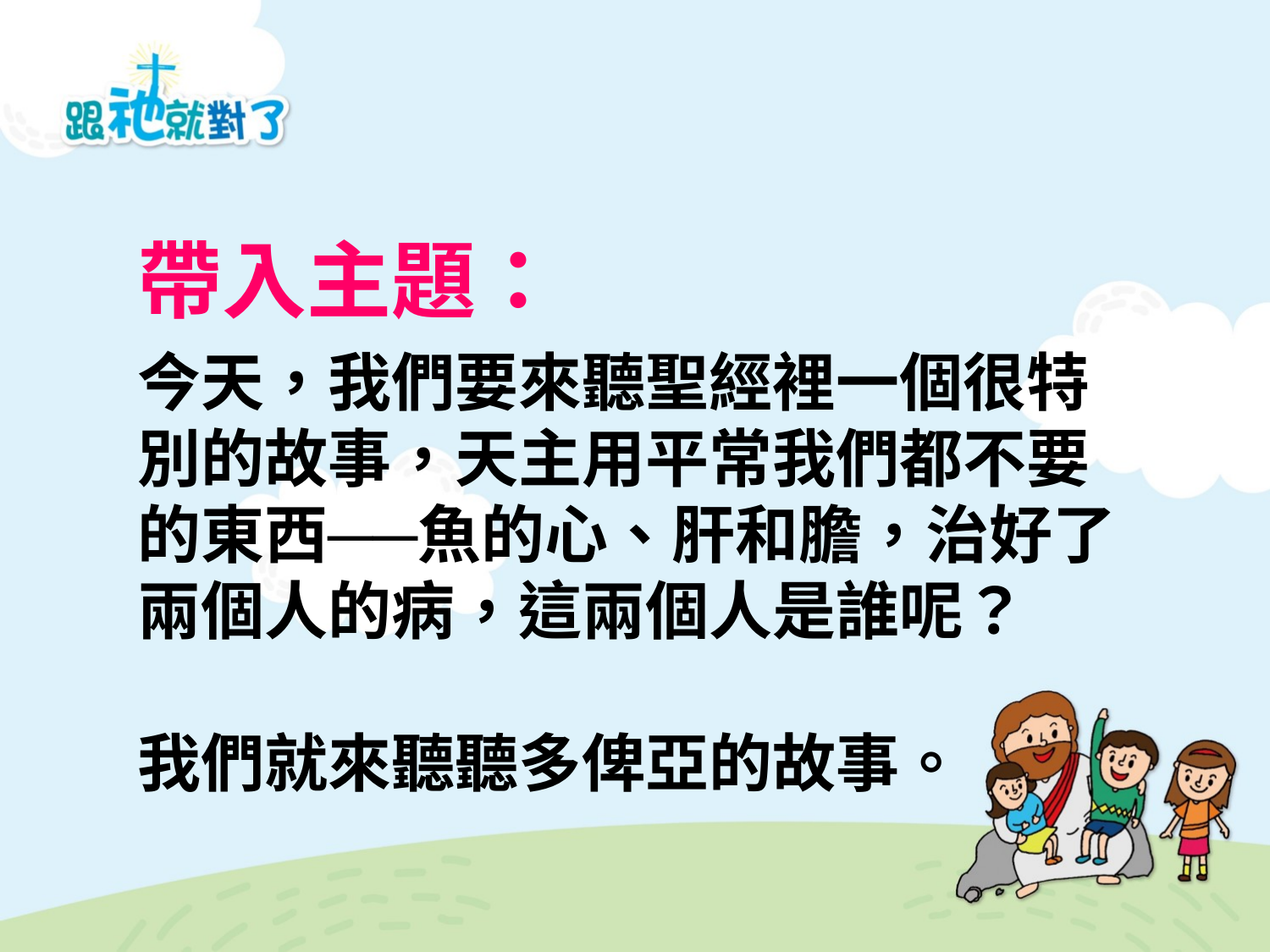

帶入主題：
今天，我們要來聽聖經裡一個很特別的故事，天主用平常我們都不要的東西──魚的心、肝和膽，治好了兩個人的病，這兩個人是誰呢？

我們就來聽聽多俾亞的故事。